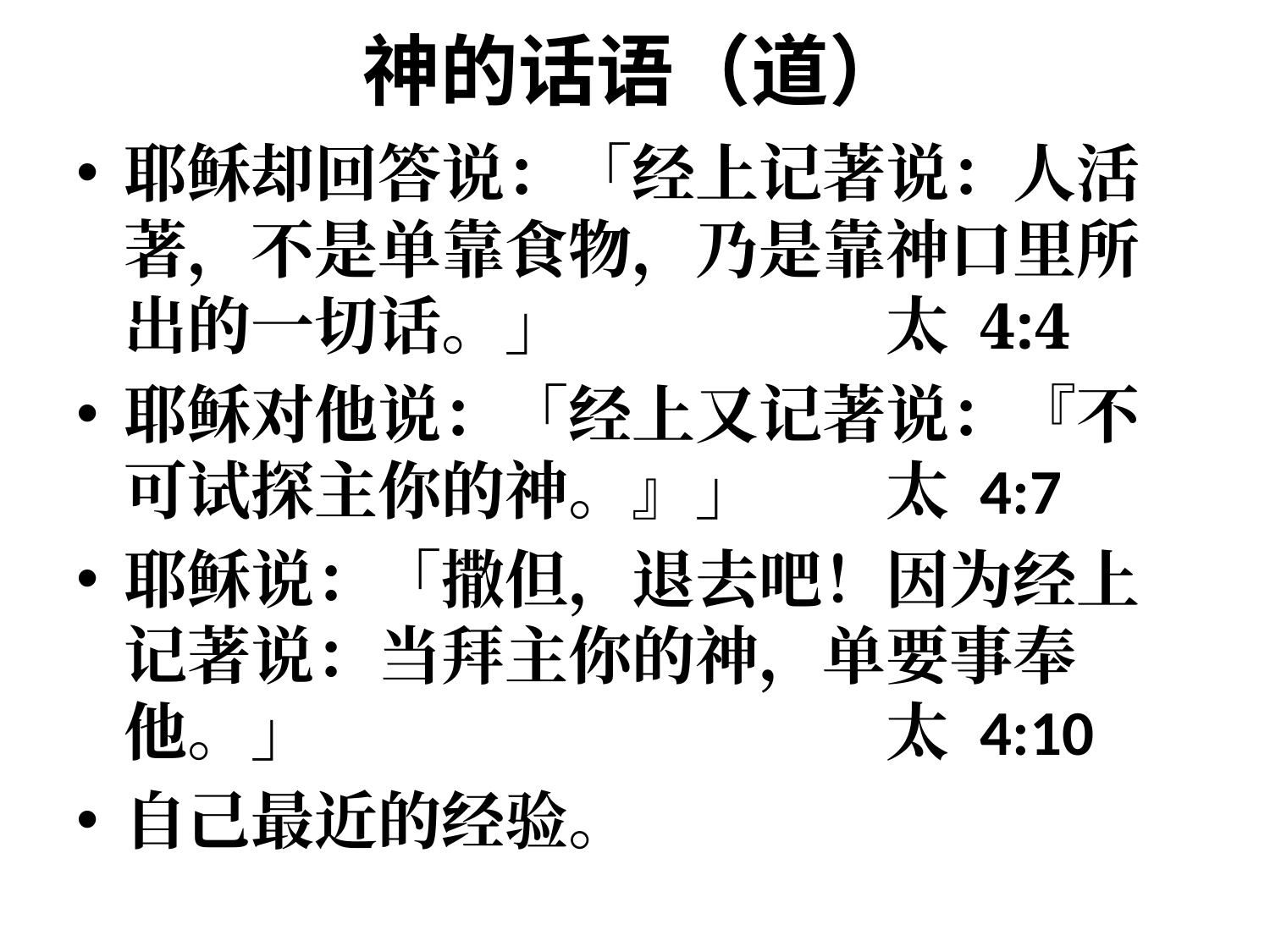

# 神的话语（道）
耶稣却回答说：「经上记著说：人活著，不是单靠食物，乃是靠神口里所出的一切话。」			太 4:4
耶稣对他说：「经上又记著说：『不可试探主你的神。』」	太 4:7
耶稣说：「撒但，退去吧！因为经上记著说：当拜主你的神，单要事奉他。」 					太 4:10
自己最近的经验。